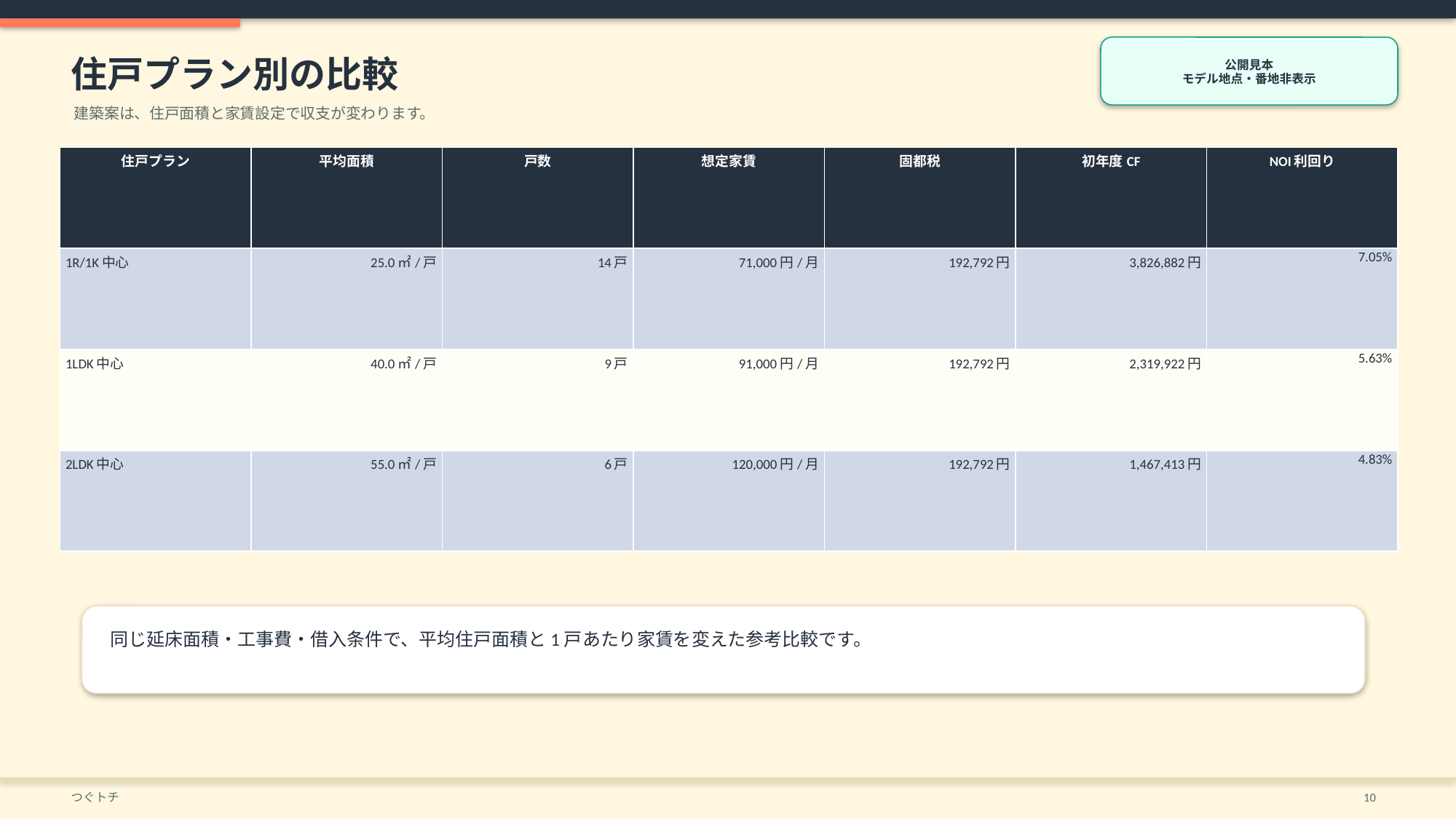

公開見本
モデル地点・番地非表示
住戸プラン別の比較
建築案は、住戸面積と家賃設定で収支が変わります。
| 住戸プラン | 平均面積 | 戸数 | 想定家賃 | 固都税 | 初年度CF | NOI利回り |
| --- | --- | --- | --- | --- | --- | --- |
| 1R/1K中心 | 25.0㎡/戸 | 14戸 | 71,000円/月 | 192,792円 | 3,826,882円 | 7.05% |
| 1LDK中心 | 40.0㎡/戸 | 9戸 | 91,000円/月 | 192,792円 | 2,319,922円 | 5.63% |
| 2LDK中心 | 55.0㎡/戸 | 6戸 | 120,000円/月 | 192,792円 | 1,467,413円 | 4.83% |
同じ延床面積・工事費・借入条件で、平均住戸面積と1戸あたり家賃を変えた参考比較です。

つぐトチ
10